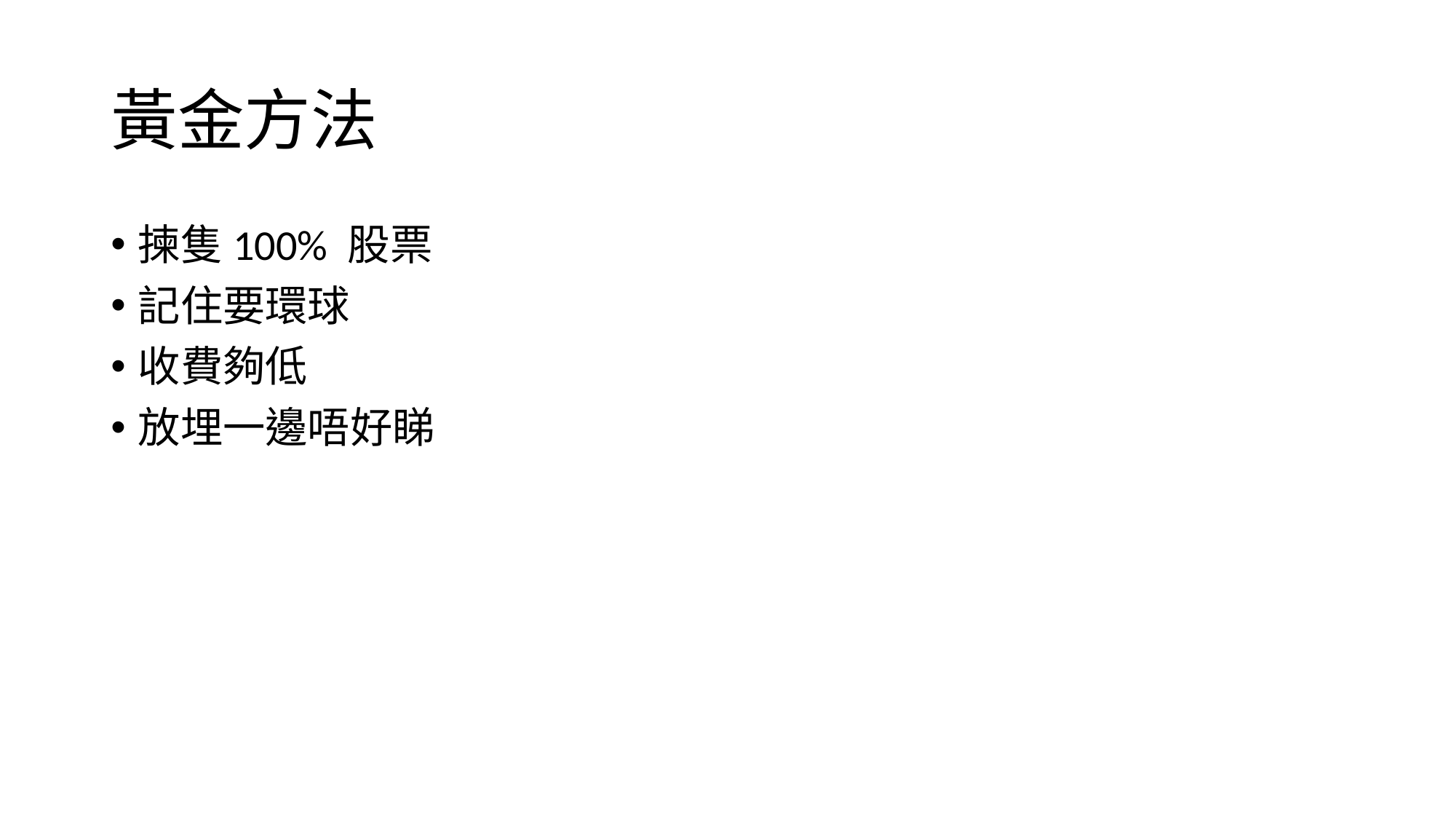

# 黃金方法
揀隻100% 股票
記住要環球
收費夠低
放埋一邊唔好睇